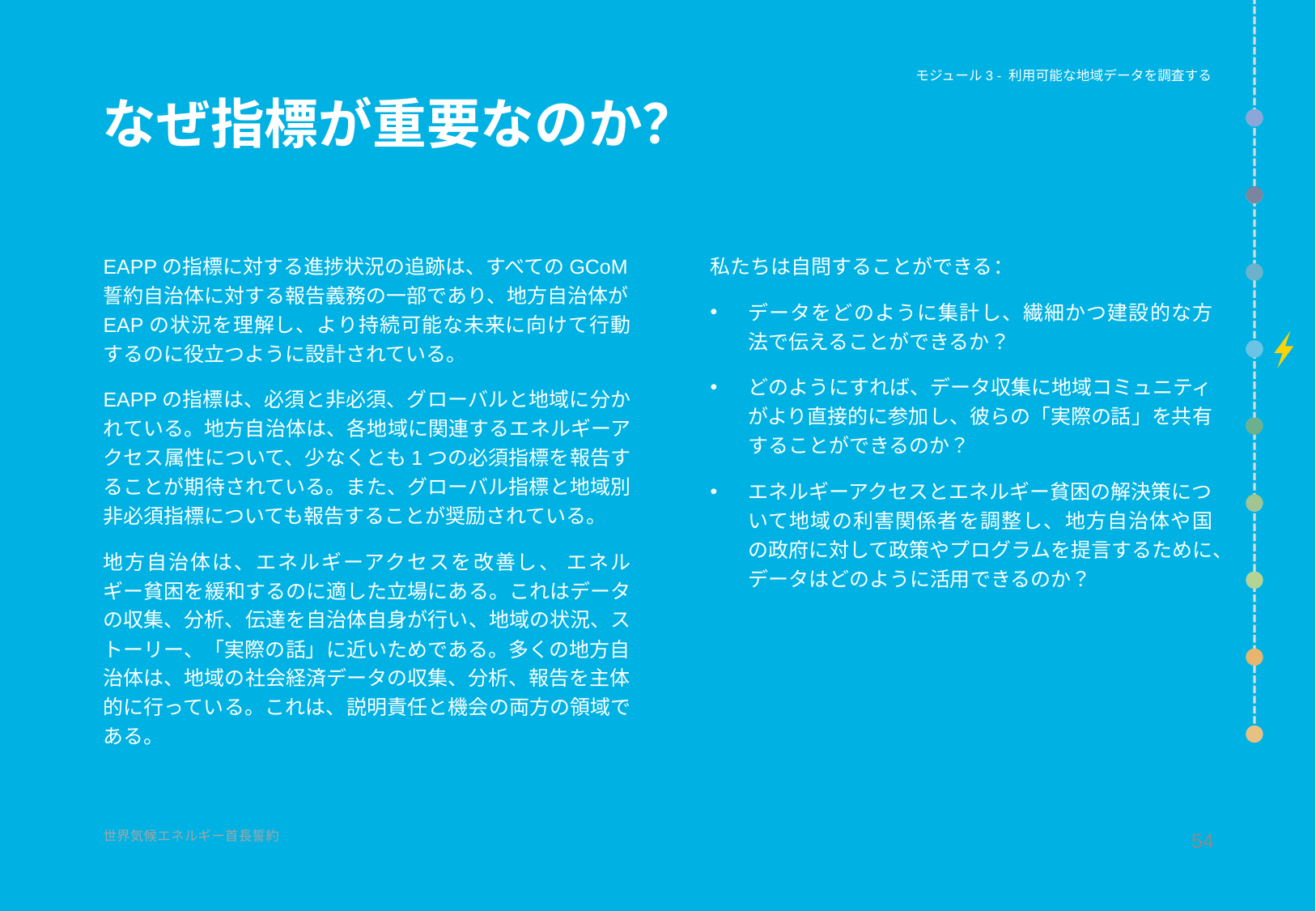

モジュール3 - 利用可能な地域データを調査する
# なぜ指標が重要なのか？

私たちは自問することができる：
データをどのように集計し、繊細かつ建設的な方法で伝えることができるか？
どのようにすれば、データ収集に地域コミュニティがより直接的に参加し、彼らの「実際の話」を共有することができるのか？
エネルギーアクセスとエネルギー貧困の解決策について地域の利害関係者を調整し、地方自治体や国の政府に対して政策やプログラムを提言するために、データはどのように活用できるのか？
EAPPの指標に対する進捗状況の追跡は、すべてのGCoM誓約自治体に対する報告義務の一部であり、地方自治体がEAPの状況を理解し、より持続可能な未来に向けて行動するのに役立つように設計されている。
EAPPの指標は、必須と非必須、グローバルと地域に分かれている。地方自治体は、各地域に関連するエネルギーアクセス属性について、少なくとも1つの必須指標を報告することが期待されている。また、グローバル指標と地域別非必須指標についても報告することが奨励されている。
地方自治体は、エネルギーアクセスを改善し、 エネルギー貧困を緩和するのに適した立場にある。これはデータの収集、分析、伝達を自治体自身が行い、地域の状況、ストーリー、「実際の話」に近いためである。多くの地方自治体は、地域の社会経済データの収集、分析、報告を主体的に行っている。これは、説明責任と機会の両方の領域である。

54